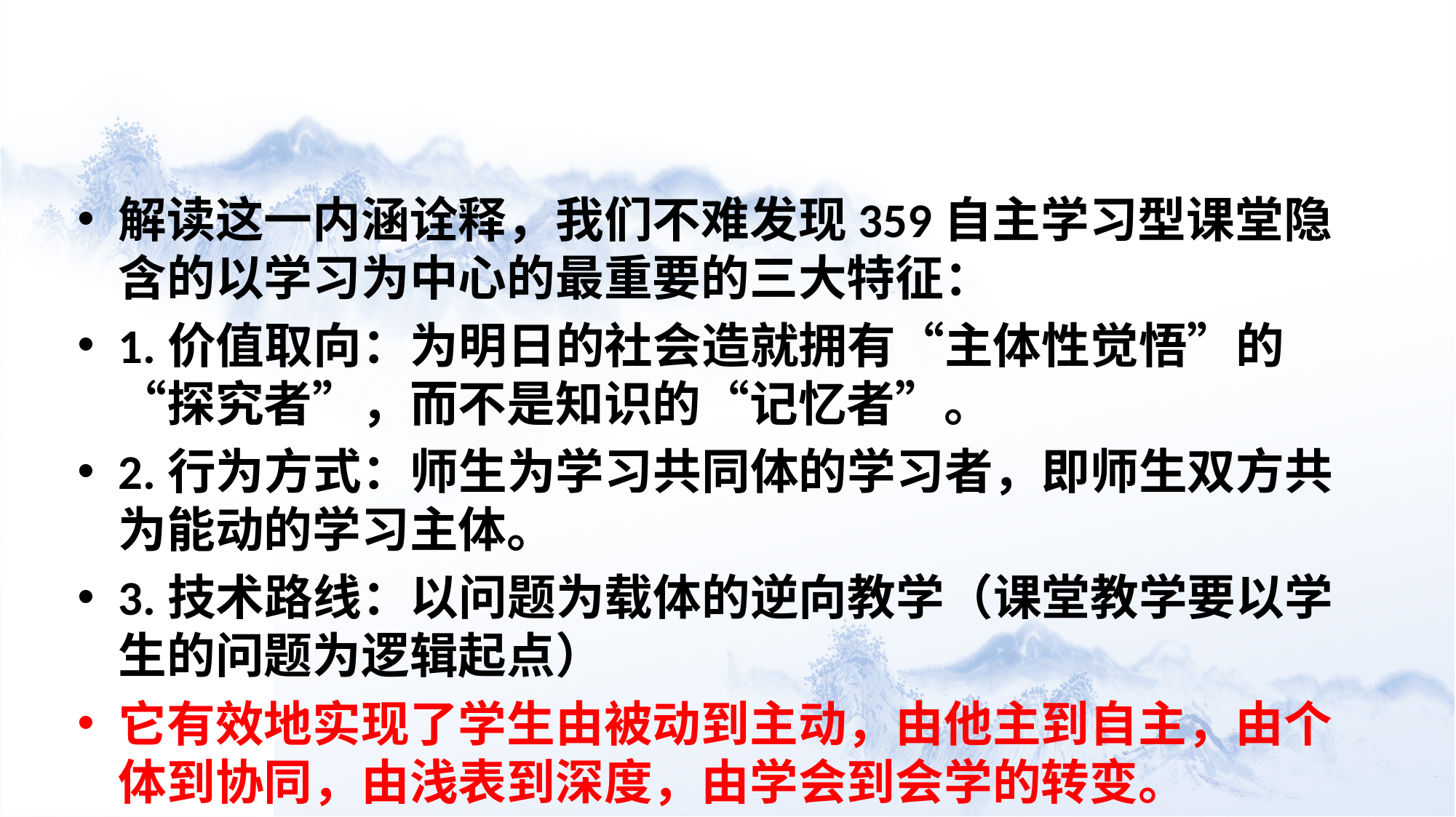

#
解读这一内涵诠释，我们不难发现359自主学习型课堂隐含的以学习为中心的最重要的三大特征：
1.价值取向：为明日的社会造就拥有“主体性觉悟”的“探究者”，而不是知识的“记忆者”。
2.行为方式：师生为学习共同体的学习者，即师生双方共为能动的学习主体。
3.技术路线：以问题为载体的逆向教学（课堂教学要以学生的问题为逻辑起点）
它有效地实现了学生由被动到主动，由他主到自主，由个体到协同，由浅表到深度，由学会到会学的转变。